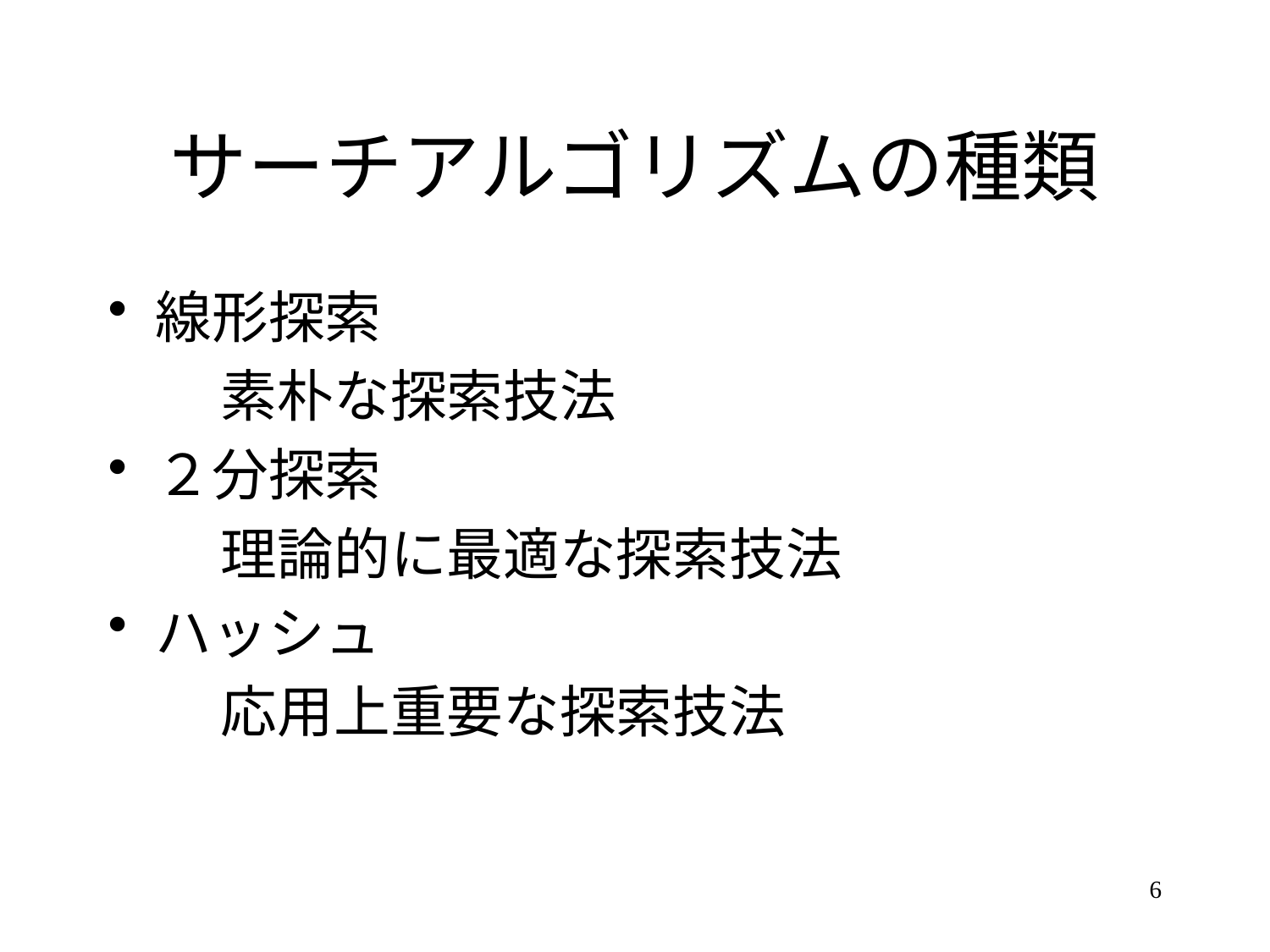

# サーチアルゴリズムの種類
線形探索
　　素朴な探索技法
２分探索
　　理論的に最適な探索技法
ハッシュ
　　応用上重要な探索技法
6